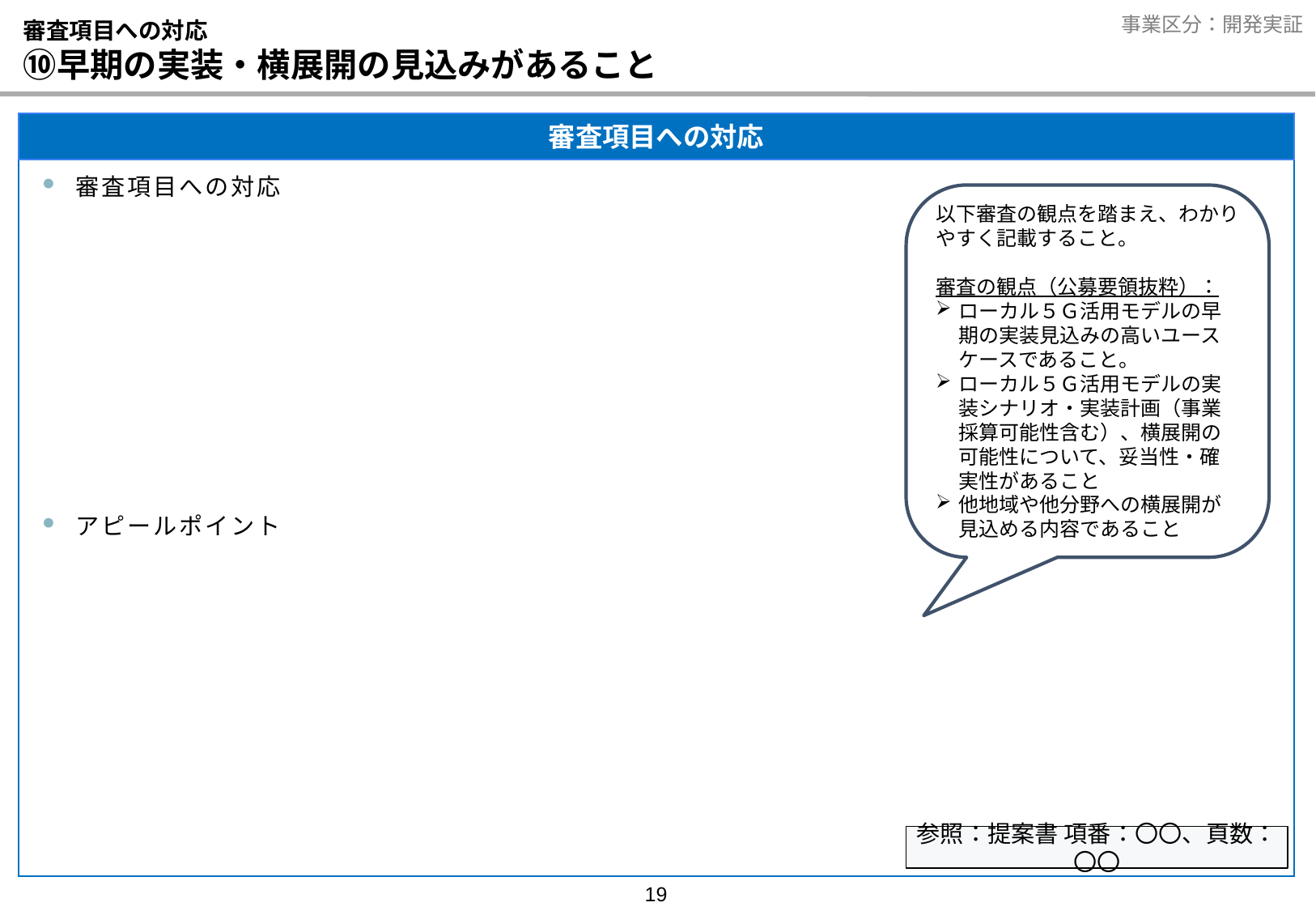

# 審査項目への対応 ⑩早期の実装・横展開の見込みがあること
審査項目への対応
審査項目への対応

アピールポイント

以下審査の観点を踏まえ、わかりやすく記載すること。

審査の観点（公募要領抜粋）：
ローカル５Ｇ活用モデルの早期の実装見込みの高いユースケースであること。
ローカル５Ｇ活用モデルの実装シナリオ・実装計画（事業採算可能性含む）、横展開の可能性について、妥当性・確実性があること
他地域や他分野への横展開が見込める内容であること
参照：提案書 項番：〇〇、頁数：〇〇